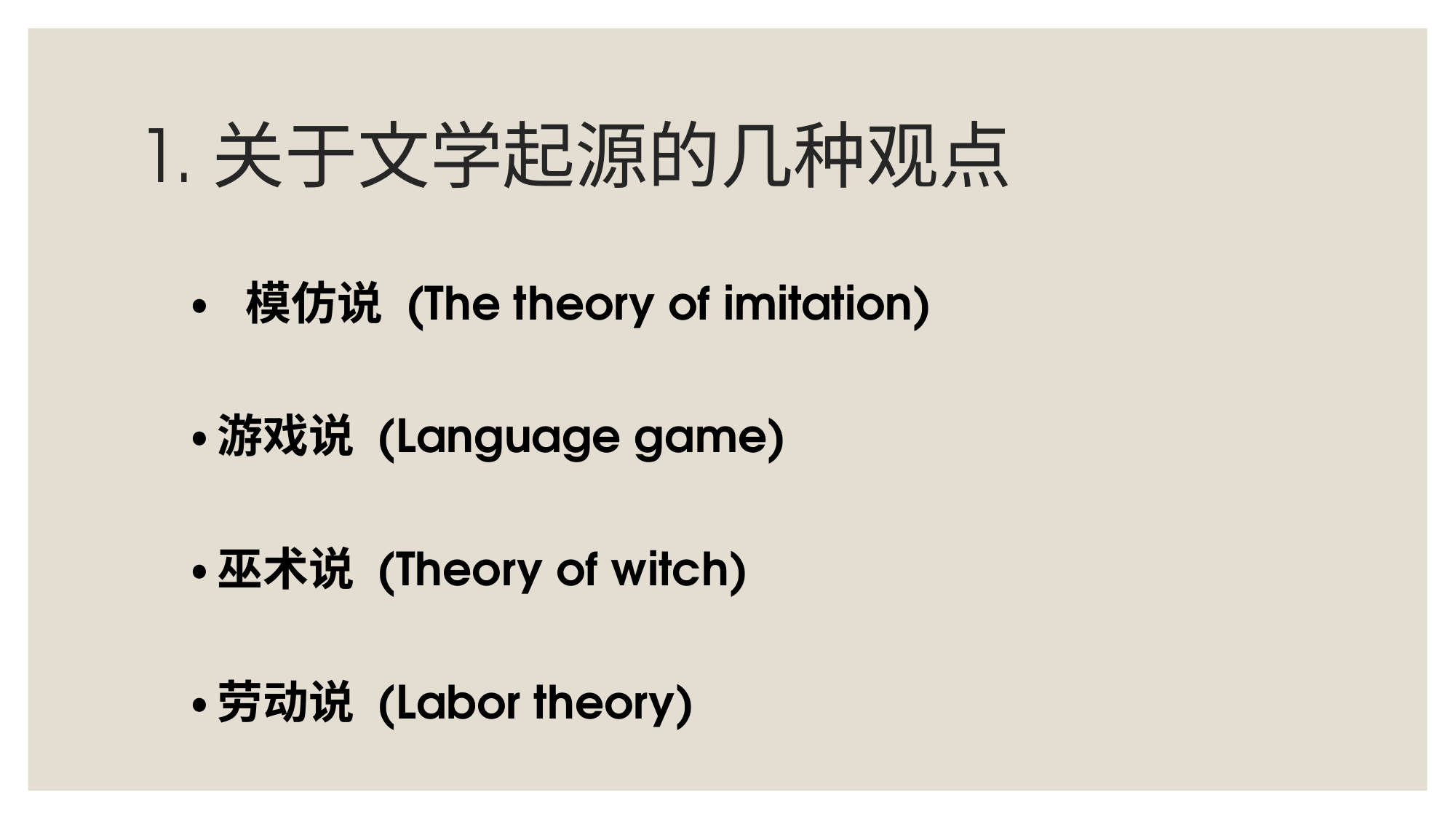

# 1.关于文学起源的几种观点
•模仿说 (The theory of imitation)

•游戏说 (Language game)

•巫术说 (Theory of witch)

•劳动说 (Labor theory)